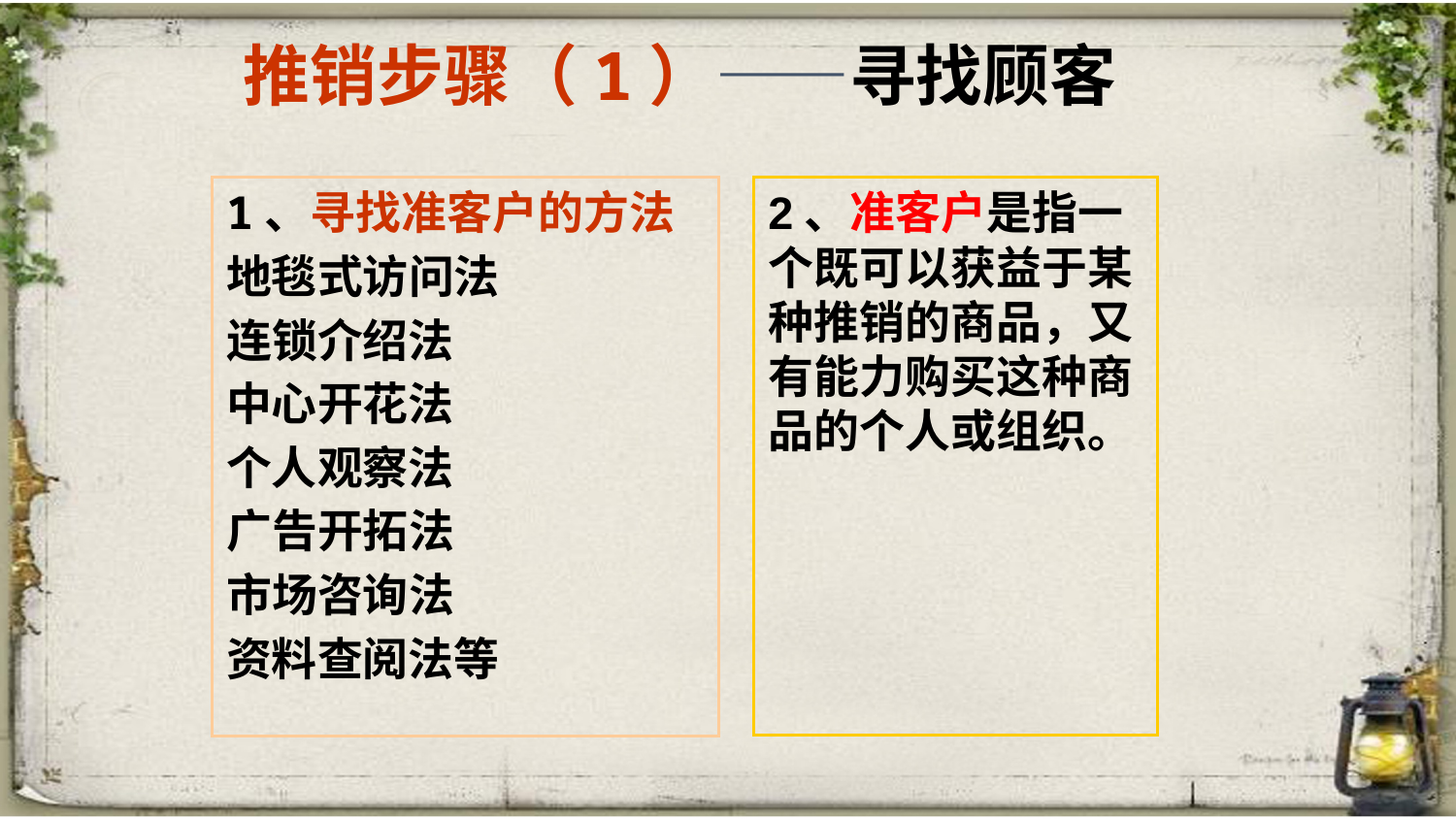

推销步骤（1）——寻找顾客
1、寻找准客户的方法
地毯式访问法
连锁介绍法
中心开花法
个人观察法
广告开拓法
市场咨询法
资料查阅法等

2、准客户是指一个既可以获益于某种推销的商品，又有能力购买这种商品的个人或组织。